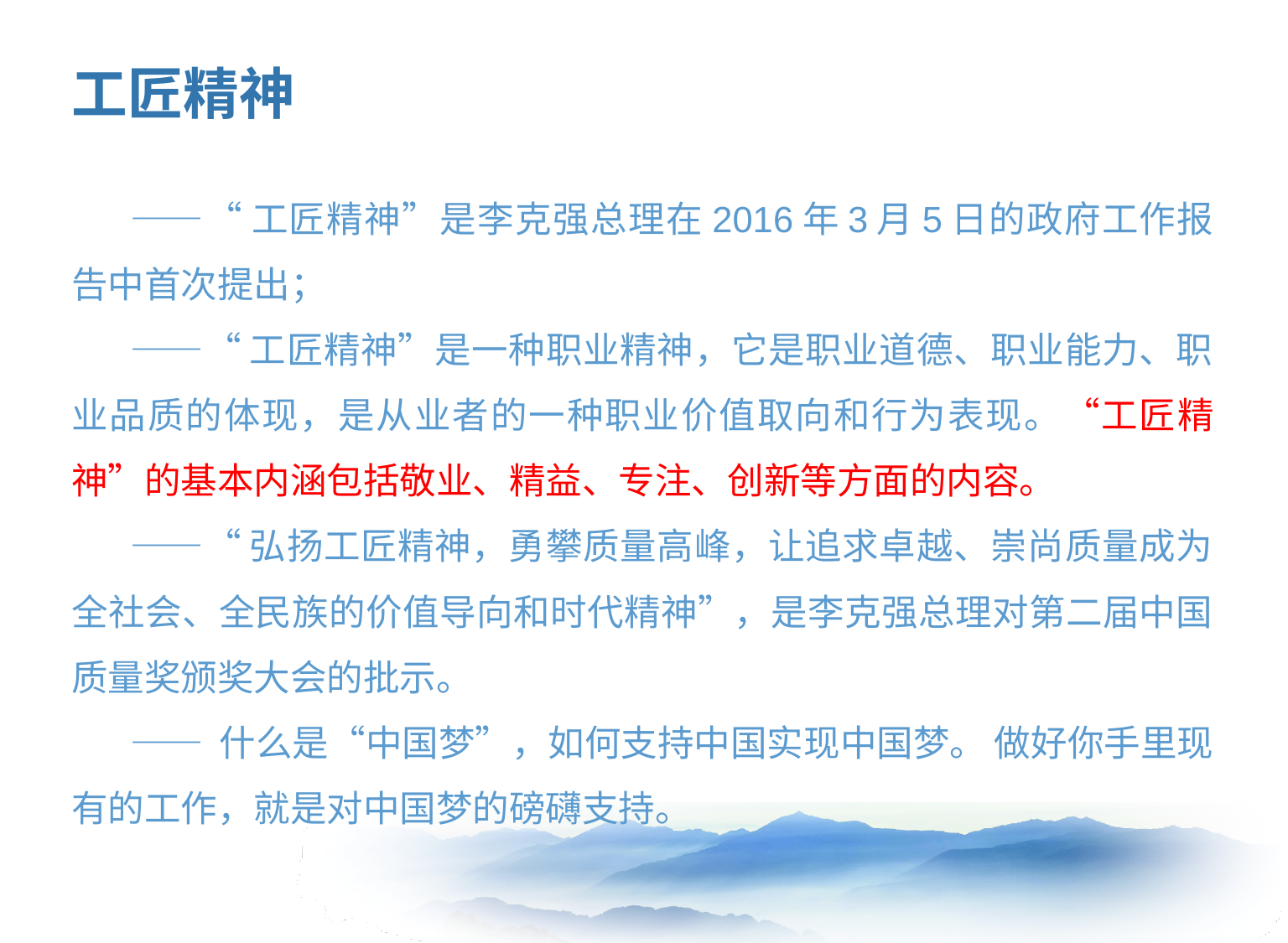

# 工匠精神
——“工匠精神”是李克强总理在2016年3月5日的政府工作报告中首次提出；
——“工匠精神”是一种职业精神，它是职业道德、职业能力、职业品质的体现，是从业者的一种职业价值取向和行为表现。“工匠精神”的基本内涵包括敬业、精益、专注、创新等方面的内容。
——“弘扬工匠精神，勇攀质量高峰，让追求卓越、崇尚质量成为全社会、全民族的价值导向和时代精神”，是李克强总理对第二届中国质量奖颁奖大会的批示。
—— 什么是“中国梦”，如何支持中国实现中国梦。 做好你手里现有的工作，就是对中国梦的磅礴支持。